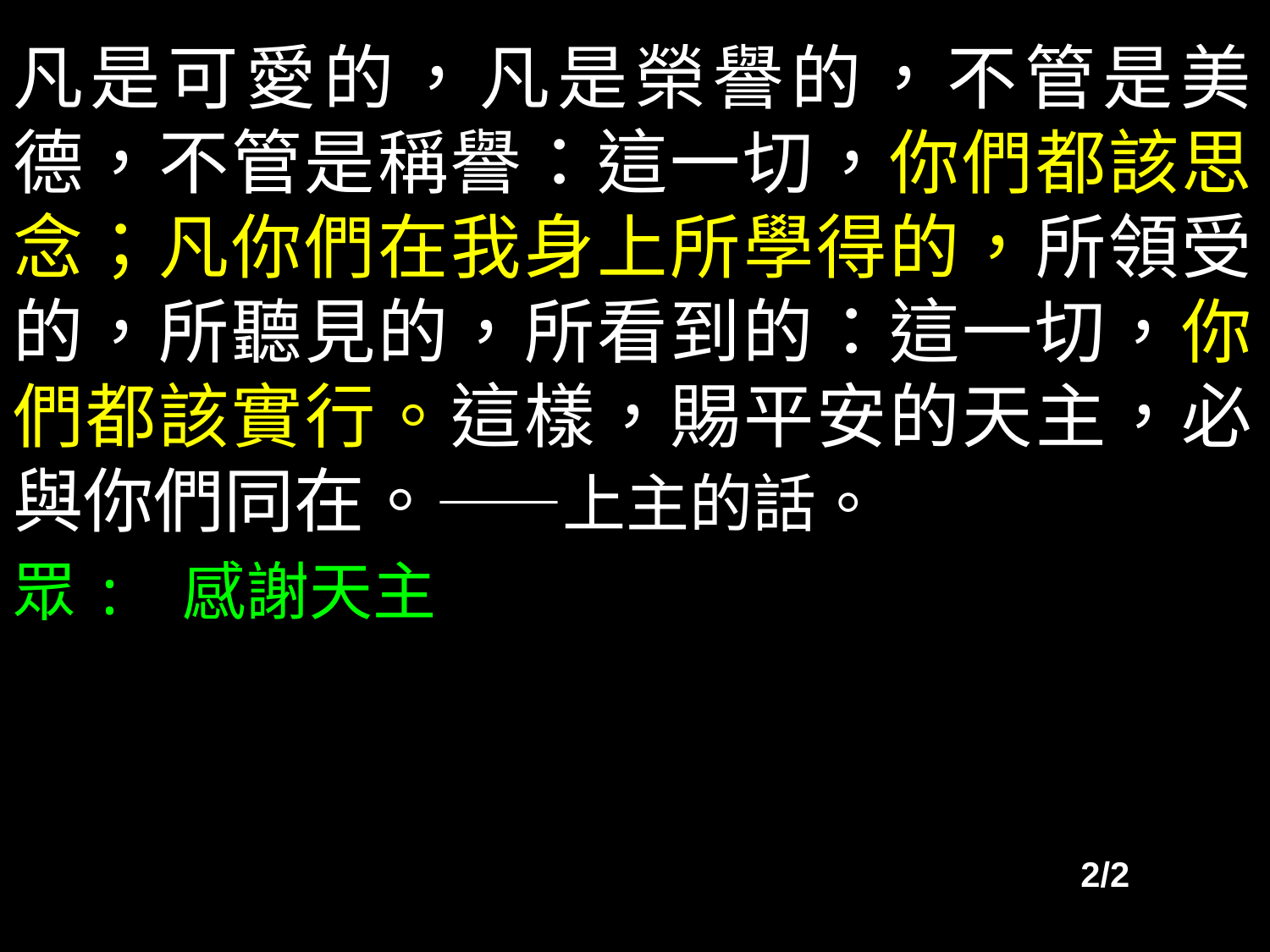

凡是可愛的，凡是榮譽的，不管是美德，不管是稱譽：這一切，你們都該思念；凡你們在我身上所學得的，所領受的，所聽見的，所看到的：這一切，你們都該實行。這樣，賜平安的天主，必與你們同在。——上主的話。
眾: 感謝天主

2/2